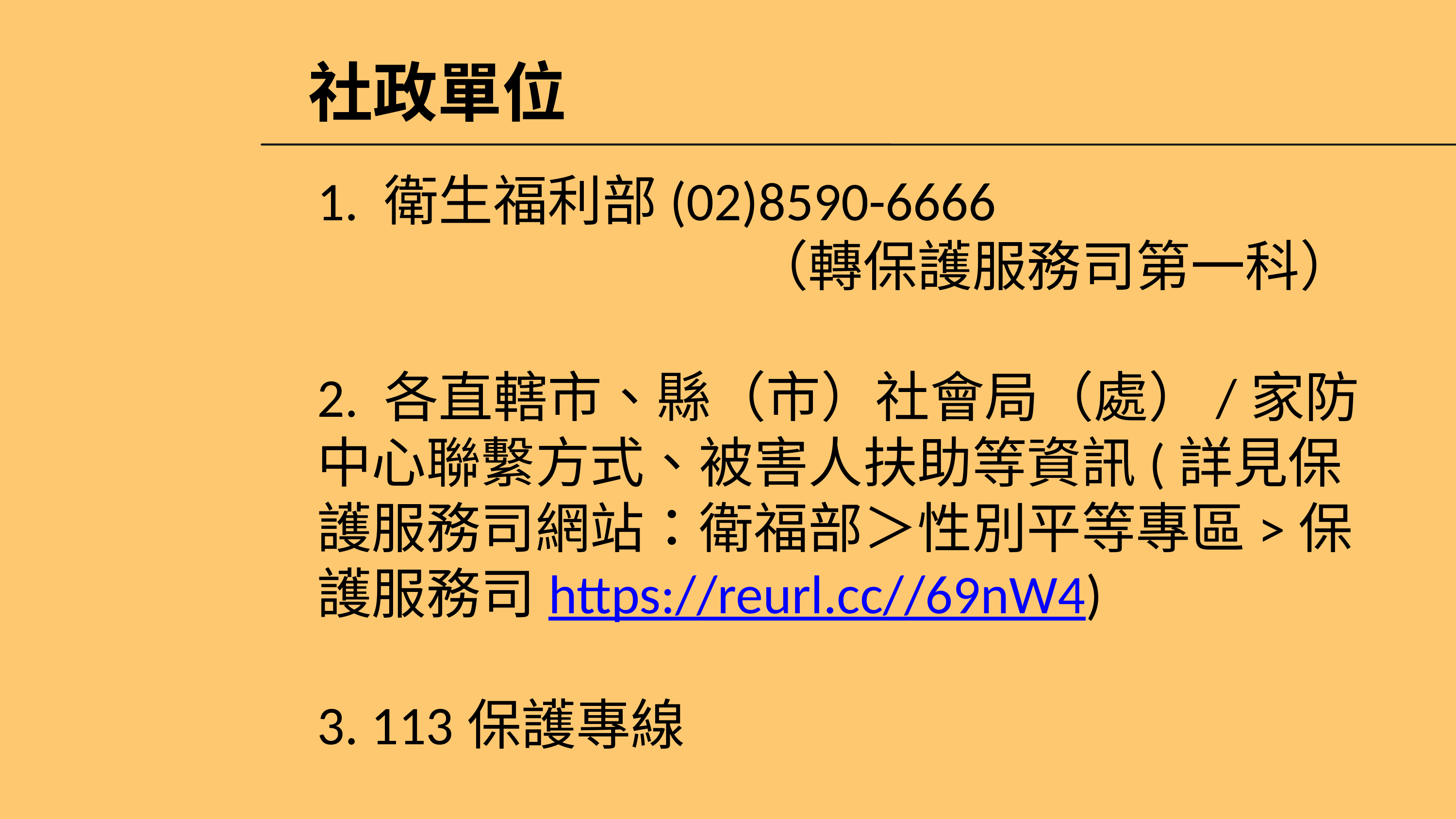

社政單位

1. 衛生福利部(02)8590-6666
						（轉保護服務司第一科）

2. 各直轄市、縣（市）社會局（處）/家防中心聯繫方式、被害人扶助等資訊(詳見保護服務司網站：衛福部＞性別平等專區>保護服務司https://reurl.cc//69nW4)

3. 113保護專線